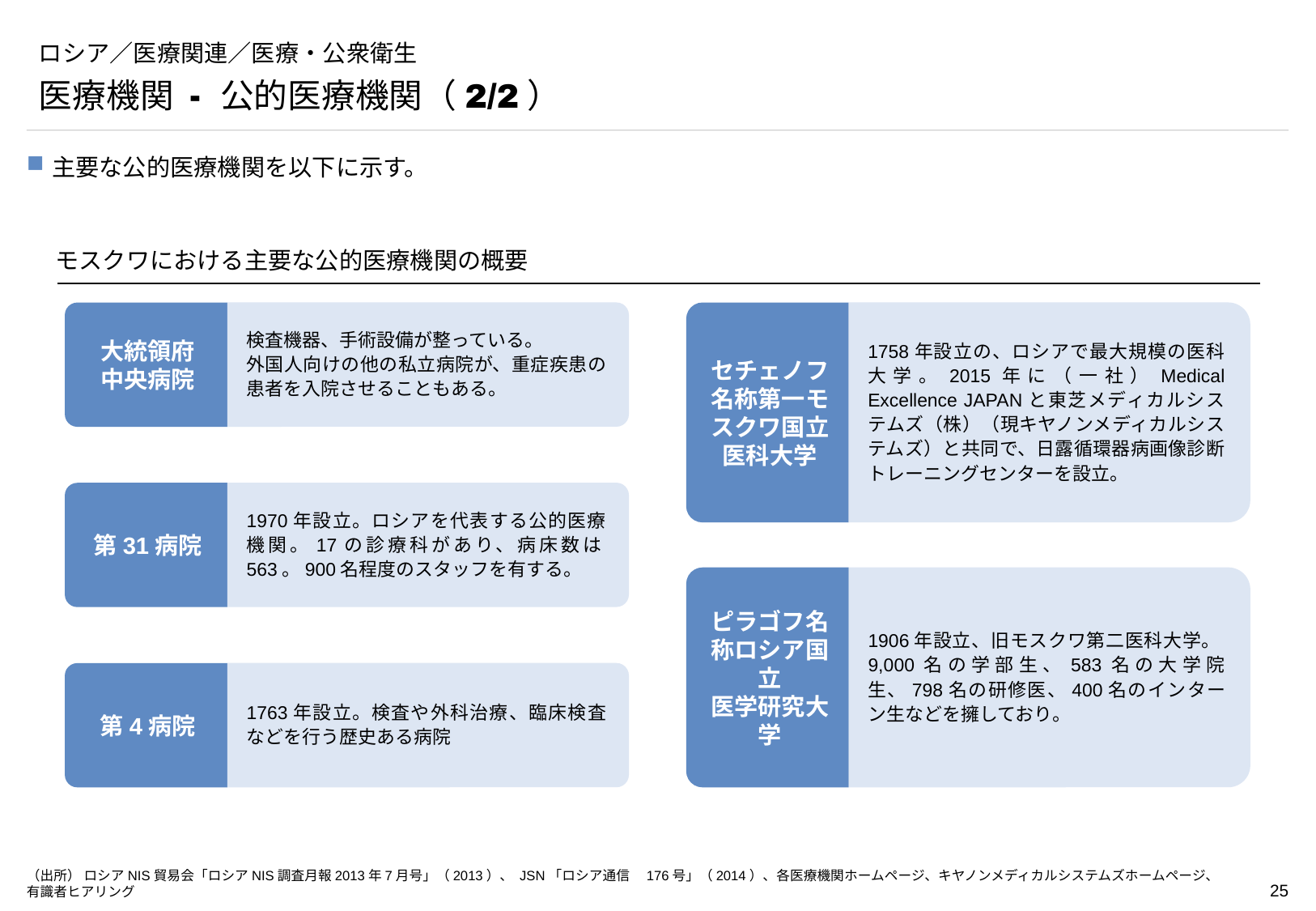

# ロシア／医療関連／医療・公衆衛生
医療機関 - 公的医療機関（2/2）
主要な公的医療機関を以下に示す。
モスクワにおける主要な公的医療機関の概要
1758年設立の、ロシアで最大規模の医科大学。2015年に（一社）Medical Excellence JAPANと東芝メディカルシステムズ（株）（現キヤノンメディカルシステムズ）と共同で、日露循環器病画像診断トレーニングセンターを設立。
セチェノフ名称第一モスクワ国立医科大学
検査機器、手術設備が整っている。
外国人向けの他の私立病院が、重症疾患の患者を入院させることもある。
大統領府
中央病院
1970年設立。ロシアを代表する公的医療機関。17の診療科があり、病床数は563。900名程度のスタッフを有する。
第31病院
1906年設立、旧モスクワ第二医科大学。9,000名の学部生、583名の大学院生、798名の研修医、400名のインターン生などを擁しており。
ピラゴフ名称ロシア国立
医学研究大学
1763年設立。検査や外科治療、臨床検査などを行う歴史ある病院
第4病院
（出所） ロシアNIS貿易会「ロシアNIS調査月報2013年7月号」（2013）、 JSN「ロシア通信　176号」（2014）、各医療機関ホームページ、キヤノンメディカルシステムズホームページ、有識者ヒアリング